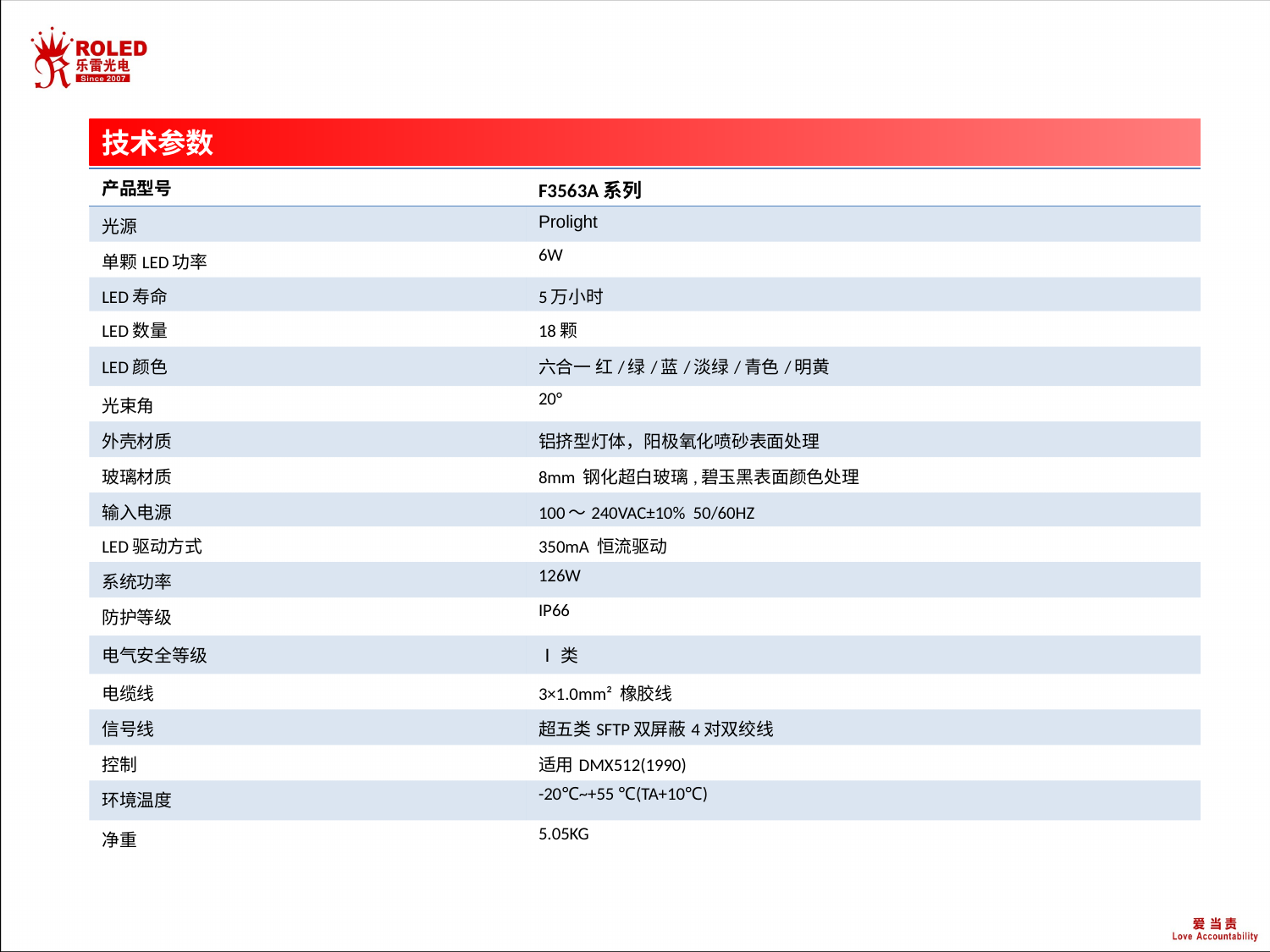

技术参数
| 产品型号 | F3563A系列 |
| --- | --- |
| 光源 | Prolight |
| 单颗LED功率 | 6W |
| LED寿命 | 5万小时 |
| LED数量 | 18颗 |
| LED颜色 | 六合一 红/绿/蓝/淡绿/青色/明黄 |
| 光束角 | 20° |
| 外壳材质 | 铝挤型灯体，阳极氧化喷砂表面处理 |
| 玻璃材质 | 8mm 钢化超白玻璃,碧玉黑表面颜色处理 |
| 输入电源 | 100～240VAC±10% 50/60HZ |
| LED驱动方式 | 350mA 恒流驱动 |
| 系统功率 | 126W |
| 防护等级 | IP66 |
| 电气安全等级 | Ⅰ类 |
| 电缆线 | 3×1.0mm² 橡胶线 |
| 信号线 | 超五类SFTP双屏蔽4对双绞线 |
| 控制 | 适用DMX512(1990) |
| 环境温度 | -20℃~+55 ℃(TA+10℃) |
| 净重 | 5.05KG |